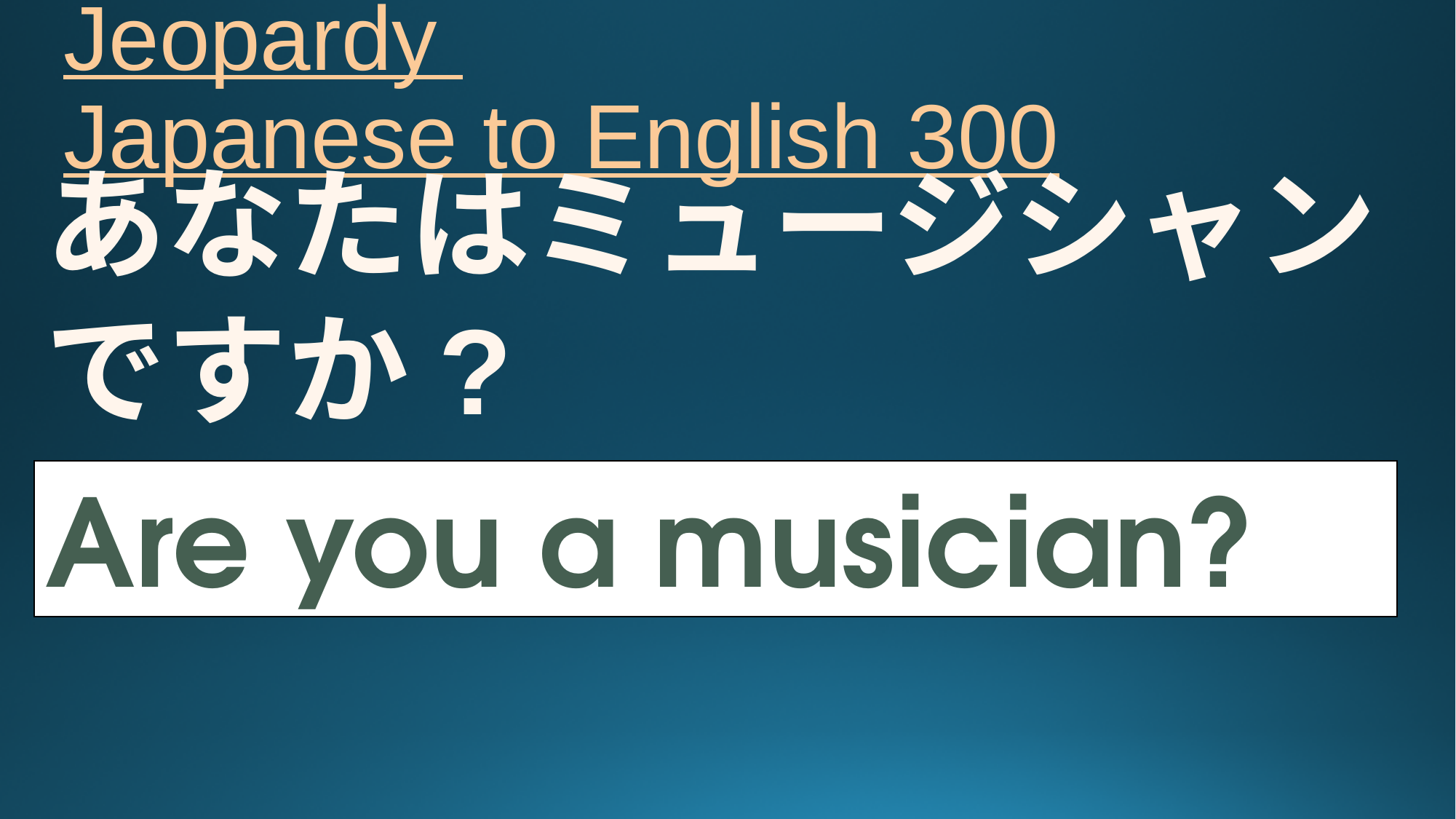

# Jeopardy Japanese to English 300
あなたはミュージシャンですか?

Are you a musician?